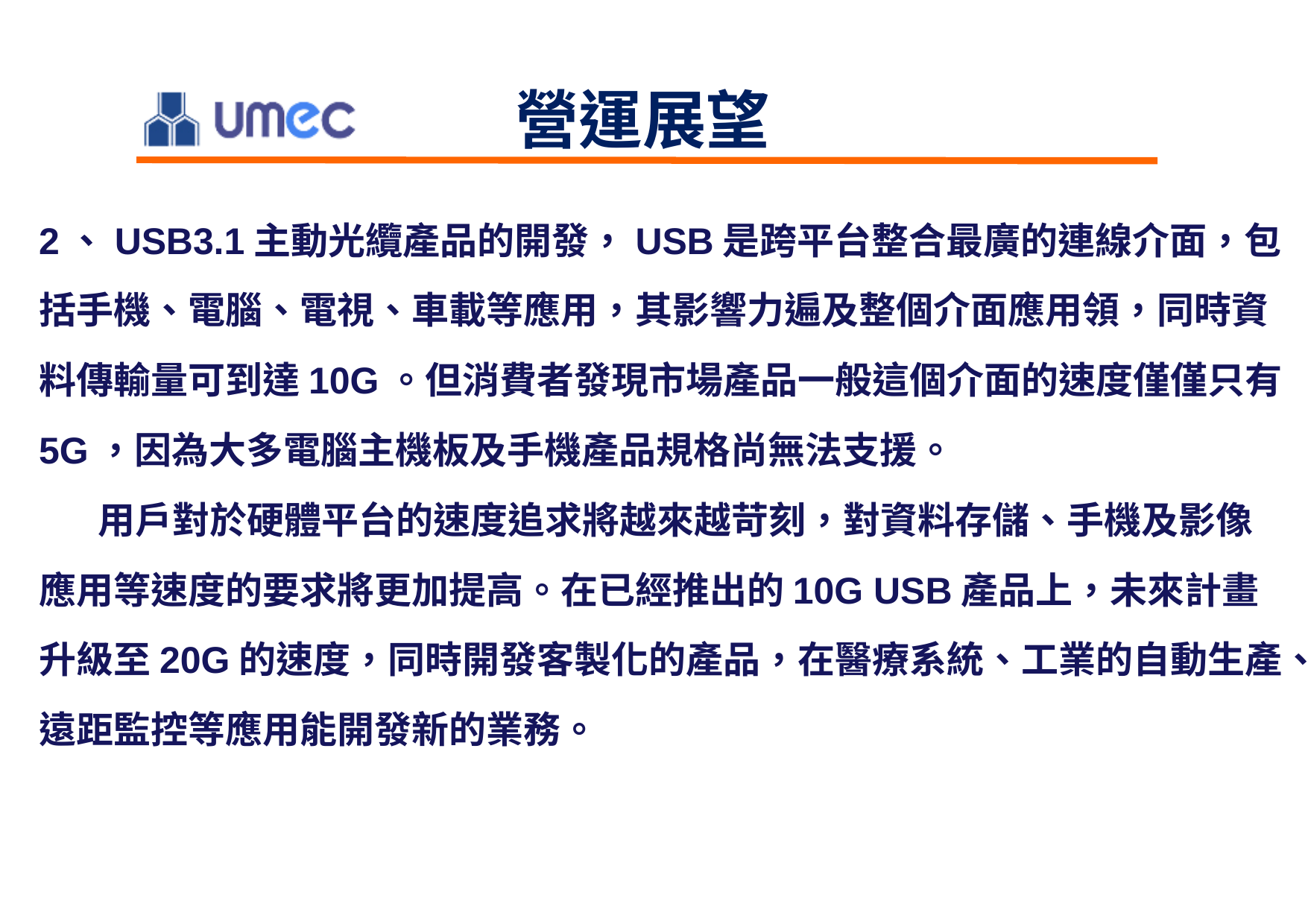

營運展望

2、USB3.1主動光纜產品的開發，USB是跨平台整合最廣的連線介面，包括手機、電腦、電視、車載等應用，其影響力遍及整個介面應用領，同時資料傳輸量可到達10G。但消費者發現市場產品一般這個介面的速度僅僅只有5G，因為大多電腦主機板及手機產品規格尚無法支援。
      用戶對於硬體平台的速度追求將越來越苛刻，對資料存儲、手機及影像應用等速度的要求將更加提高。在已經推出的10G USB產品上，未來計畫升級至20G的速度，同時開發客製化的產品，在醫療系統、工業的自動生產、遠距監控等應用能開發新的業務。